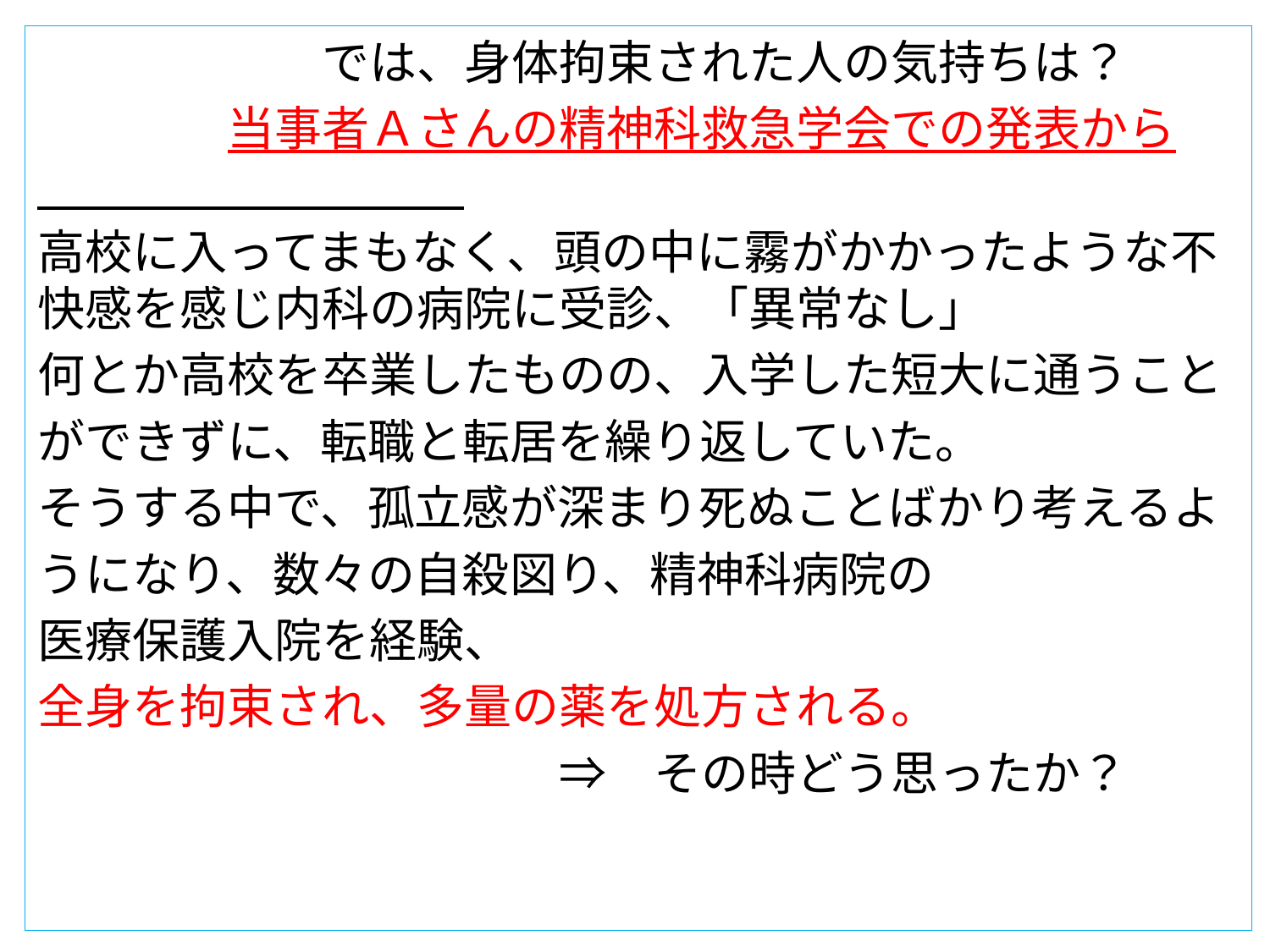

では、身体拘束された人の気持ちは？
　　　　当事者Ａさんの精神科救急学会での発表から
高校に入ってまもなく、頭の中に霧がかかったような不快感を感じ内科の病院に受診、「異常なし」
何とか高校を卒業したものの、入学した短大に通うこと
ができずに、転職と転居を繰り返していた。
そうする中で、孤立感が深まり死ぬことばかり考えるよ
うになり、数々の自殺図り、精神科病院の
医療保護入院を経験、
全身を拘束され、多量の薬を処方される。
　　　　　　　　　　　⇒　その時どう思ったか？